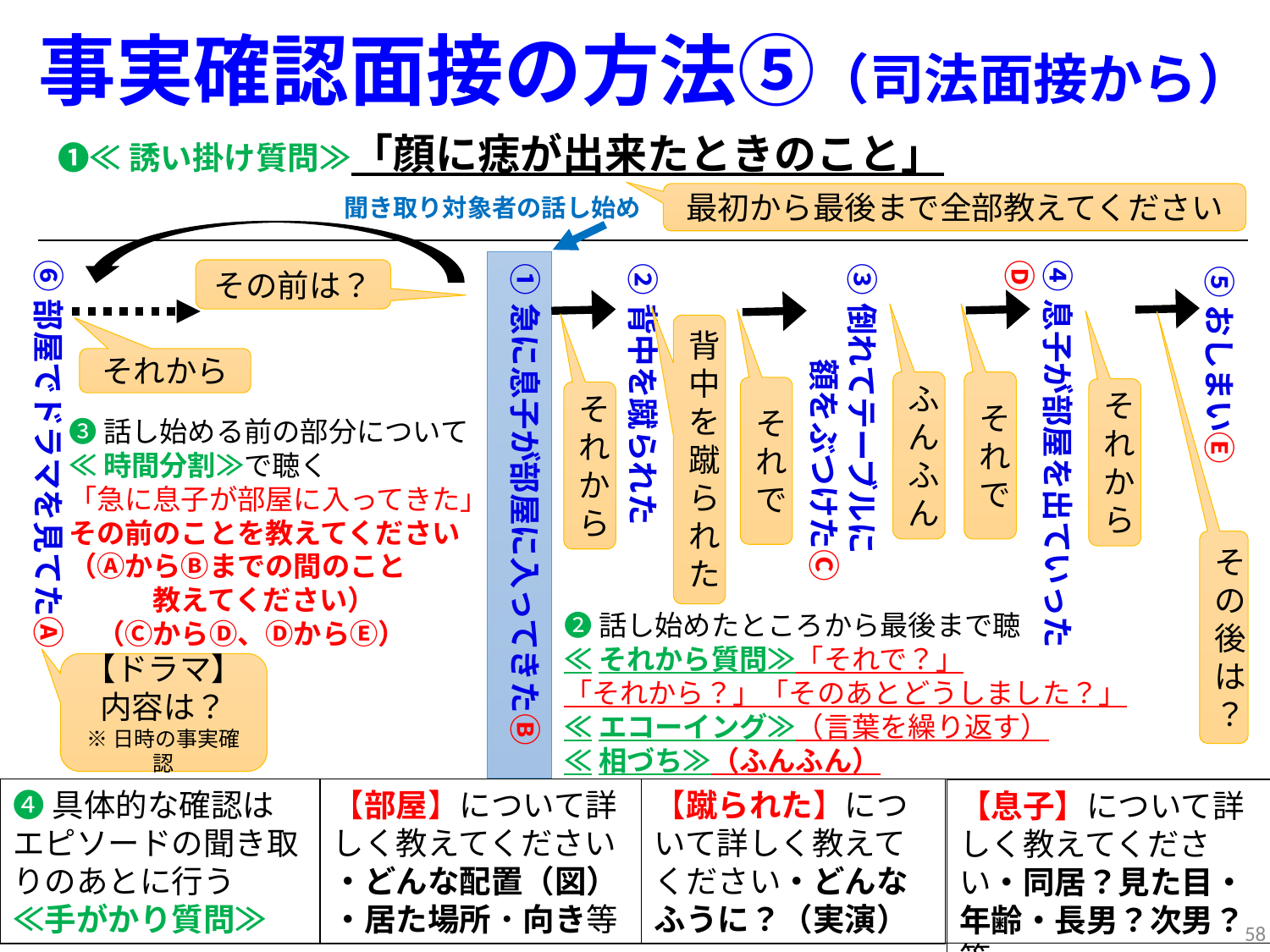

事実確認面接の方法⑤（司法面接から）
❶≪誘い掛け質問≫「顔に痣が出来たときのこと」
最初から最後まで全部教えてください
聞き取り対象者の話し始め

⑥部屋でドラマを見てたⒶ
④息子が部屋を出ていったⒹ
②背中を蹴られた
①急に息子が部屋に入ってきたⒷ
③倒れてテーブルに
　　　額をぶつけたⒸ
⑤おしまいⒺ
その前は？
背中を蹴られた
それから
ふんふん
それで
それで
それから
それから
❸話し始める前の部分について
≪時間分割≫で聴く
「急に息子が部屋に入ってきた」その前のことを教えてください
（ⒶからⒷまでの間のこと
　　　教えてください）
　（ⒸからⒹ、ⒹからⒺ）
その後は？
❷話し始めたところから最後まで聴く
≪それから質問≫「それで？」
「それから？」「そのあとどうしました？」
≪エコーイング≫（言葉を繰り返す）
≪相づち≫（ふんふん）
【ドラマ】内容は？
※日時の事実確認

❹具体的な確認は　エピソードの聞き取りのあとに行う　　≪手がかり質問≫
【蹴られた】について詳しく教えてください・どんなふうに？（実演）
【部屋】について詳しく教えてください
・どんな配置（図）
・居た場所・向き等
【息子】について詳しく教えてください・同居？見た目・年齢・長男？次男？等
58